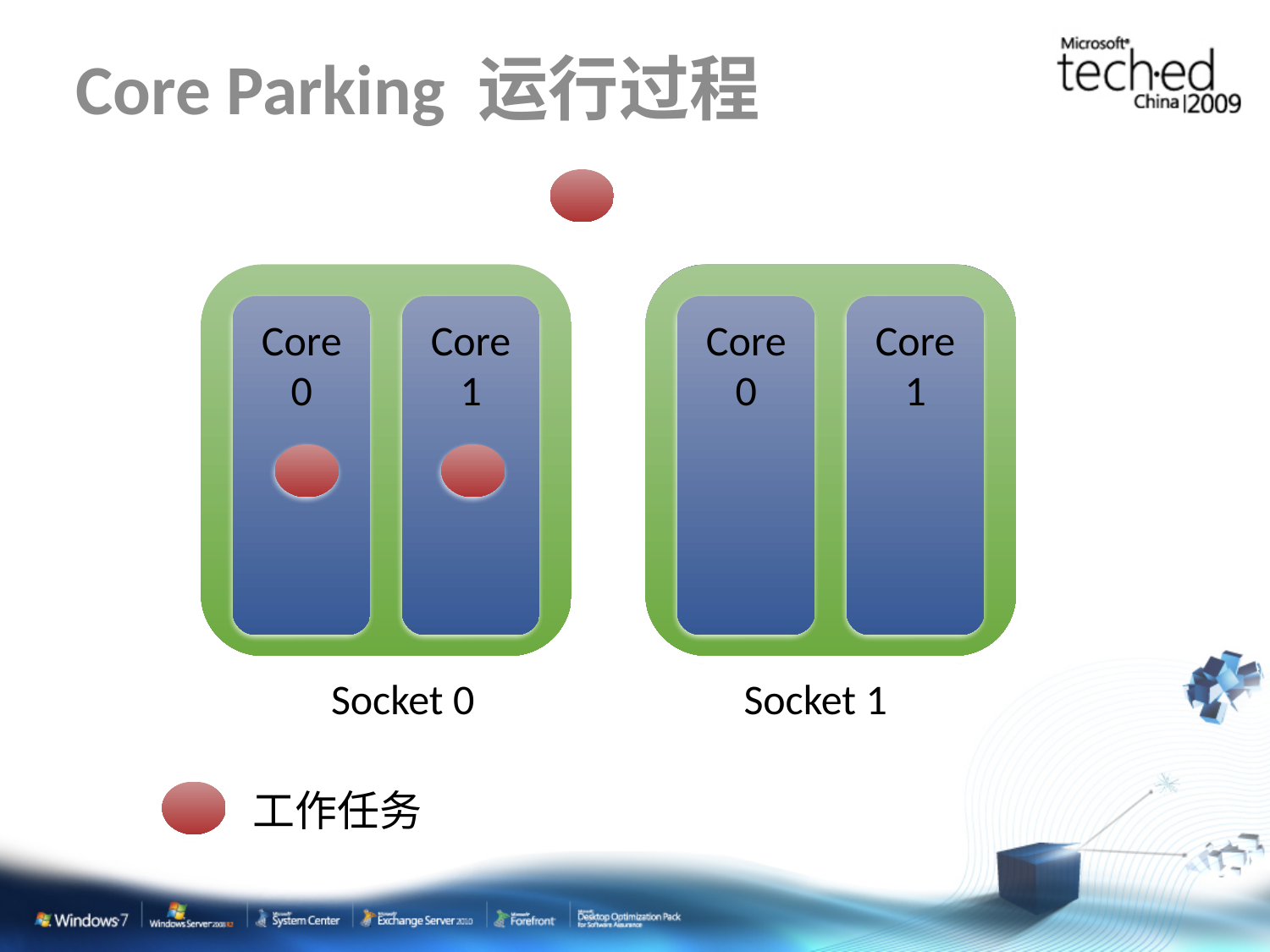

# Core Parking 运行过程

Core 0

Core 1

Core 0

Core 1

Core 0

Core 1

Core 0

Core 1

Socket 0
Socket 1
工作任务